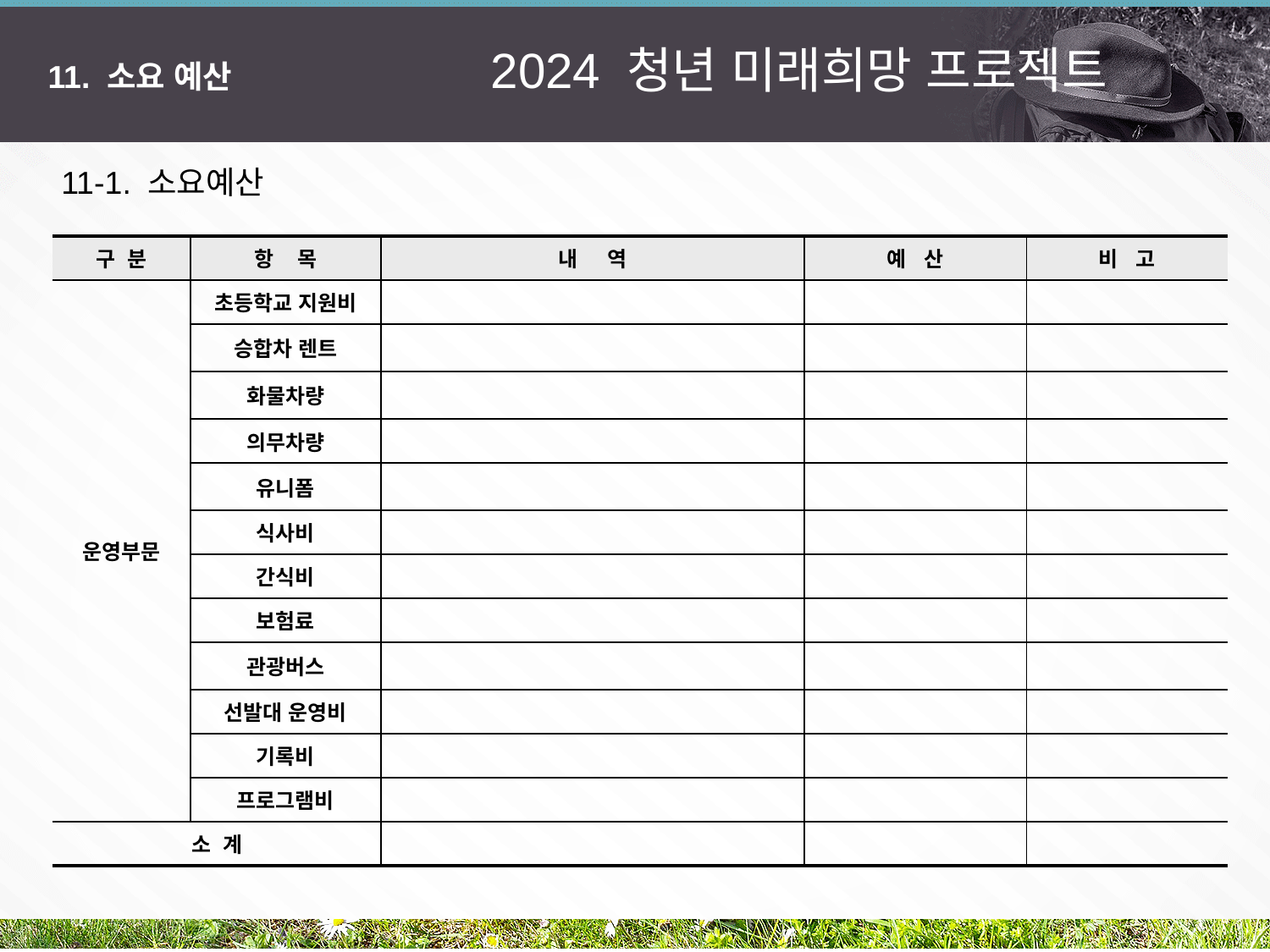

2024 청년 미래희망 프로젝트
11. 소요 예산
11-1. 소요예산
| 구 분 | 항 목 | 내 역 | 예 산 | 비 고 |
| --- | --- | --- | --- | --- |
| 운영부문 | 초등학교 지원비 |  |  |  |
|  | 승합차 렌트 |  |  |  |
|  | 화물차량 |  |  |  |
|  | 의무차량 |  |  |  |
|  | 유니폼 |  |  |  |
|  | 식사비 |  |  |  |
|  | 간식비 |  |  |  |
|  | 보험료 |  |  |  |
|  | 관광버스 |  |  |  |
|  | 선발대 운영비 |  |  |  |
|  | 기록비 |  |  |  |
|  | 프로그램비 |  |  |  |
| 소 계 |  |  |  |  |